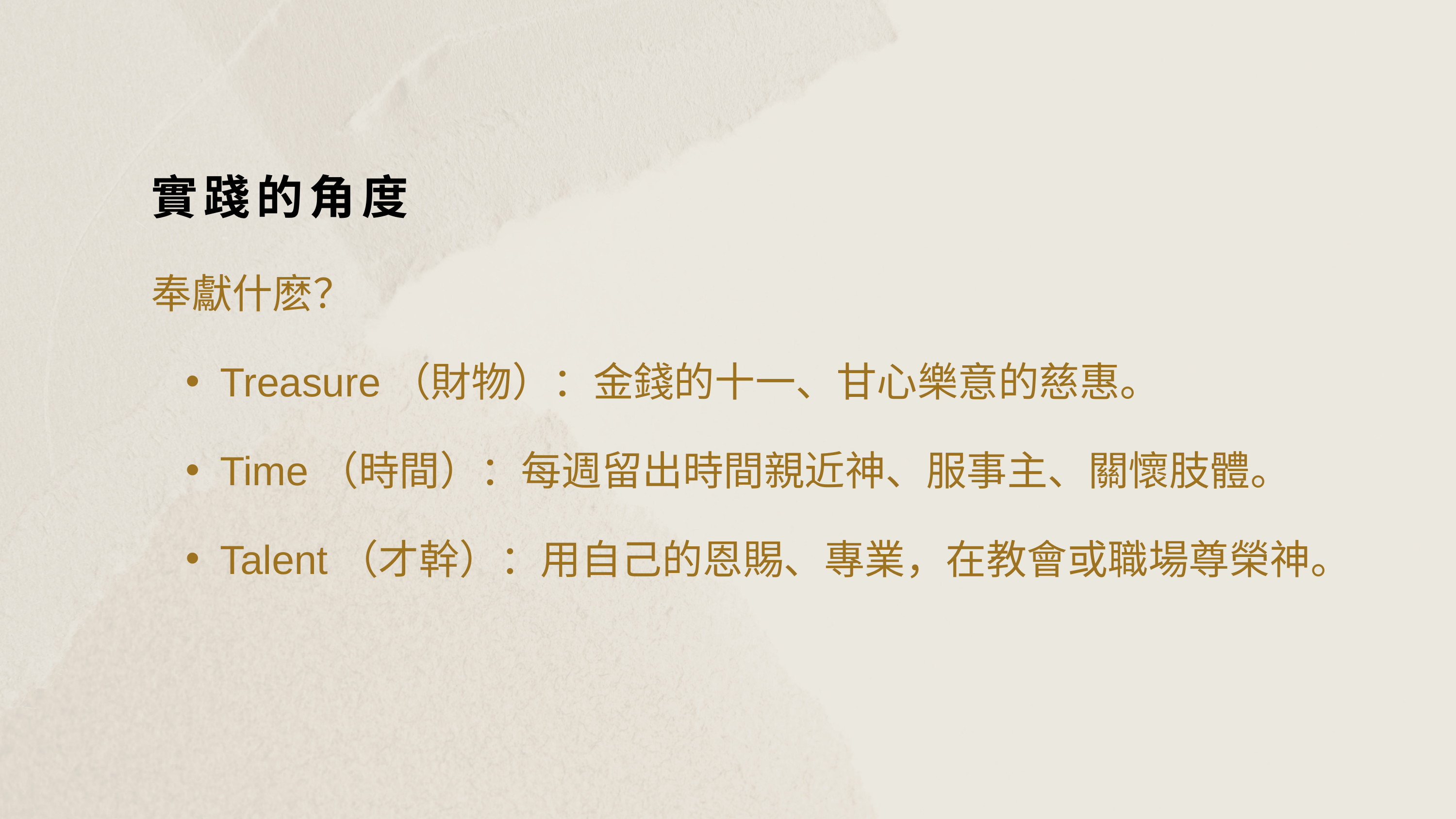

實踐的角度
奉獻什麽？
Treasure（財物）：金錢的十一、甘心樂意的慈惠。
Time（時間）：每週留出時間親近神、服事主、關懷肢體。
Talent（才幹）：用自己的恩賜、專業，在教會或職場尊榮神。